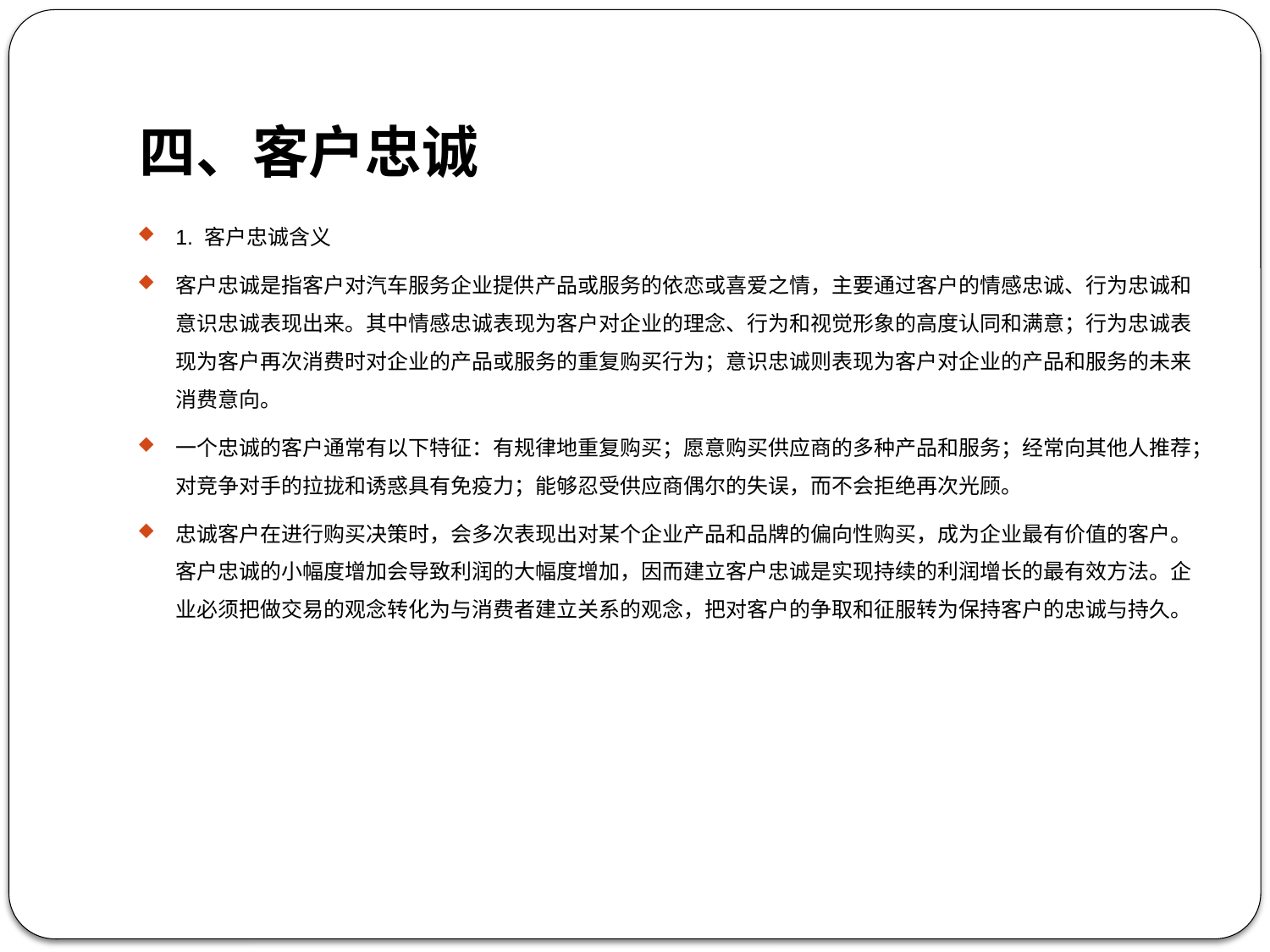

# 四、客户忠诚
1. 客户忠诚含义
客户忠诚是指客户对汽车服务企业提供产品或服务的依恋或喜爱之情，主要通过客户的情感忠诚、行为忠诚和意识忠诚表现出来。其中情感忠诚表现为客户对企业的理念、行为和视觉形象的高度认同和满意；行为忠诚表现为客户再次消费时对企业的产品或服务的重复购买行为；意识忠诚则表现为客户对企业的产品和服务的未来消费意向。
一个忠诚的客户通常有以下特征：有规律地重复购买；愿意购买供应商的多种产品和服务；经常向其他人推荐；对竞争对手的拉拢和诱惑具有免疫力；能够忍受供应商偶尔的失误，而不会拒绝再次光顾。
忠诚客户在进行购买决策时，会多次表现出对某个企业产品和品牌的偏向性购买，成为企业最有价值的客户。客户忠诚的小幅度增加会导致利润的大幅度增加，因而建立客户忠诚是实现持续的利润增长的最有效方法。企业必须把做交易的观念转化为与消费者建立关系的观念，把对客户的争取和征服转为保持客户的忠诚与持久。